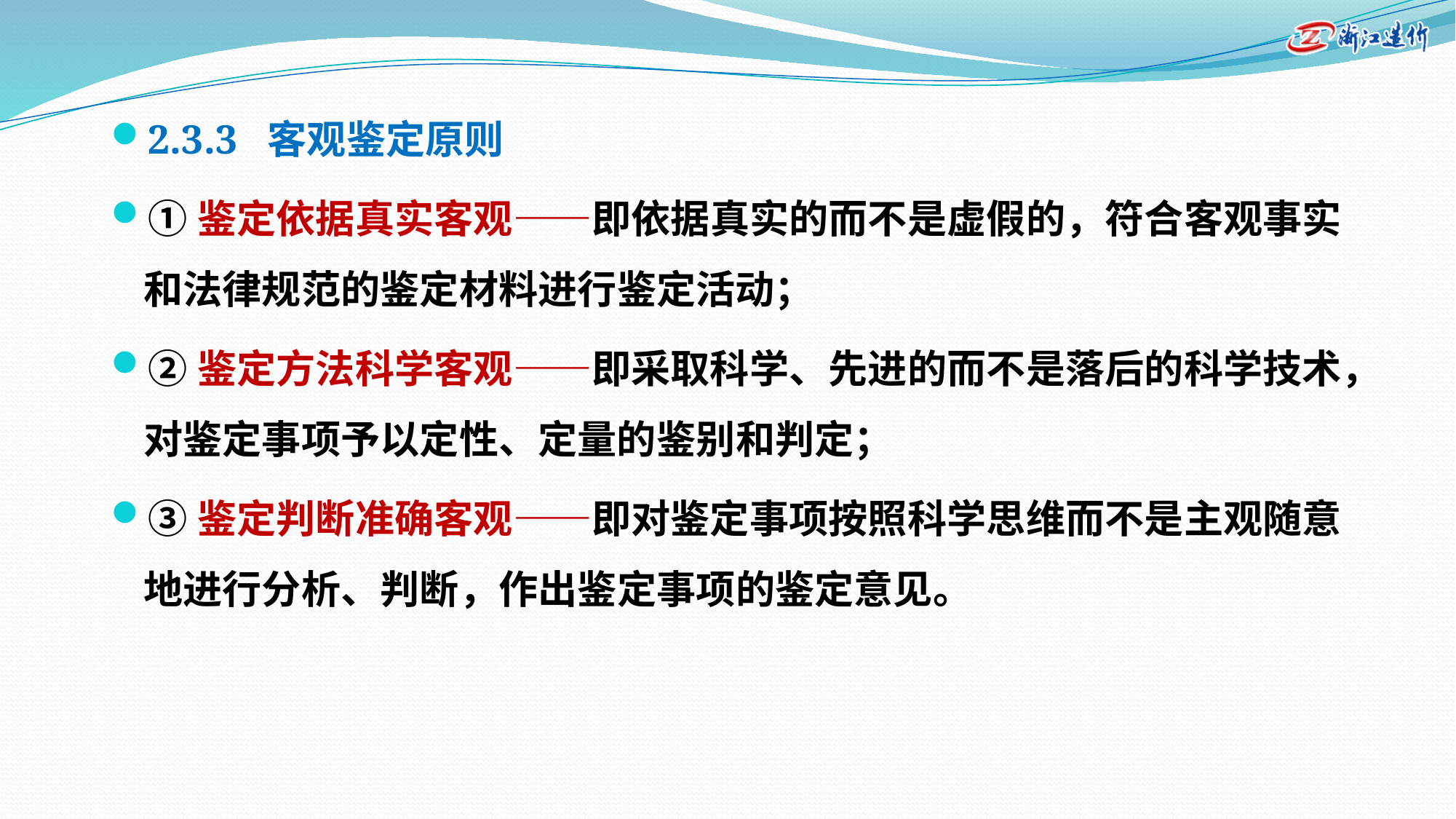

2.3.3  客观鉴定原则
①鉴定依据真实客观——即依据真实的而不是虚假的，符合客观事实和法律规范的鉴定材料进行鉴定活动；
②鉴定方法科学客观——即采取科学、先进的而不是落后的科学技术，对鉴定事项予以定性、定量的鉴别和判定；
③鉴定判断准确客观——即对鉴定事项按照科学思维而不是主观随意地进行分析、判断，作出鉴定事项的鉴定意见。